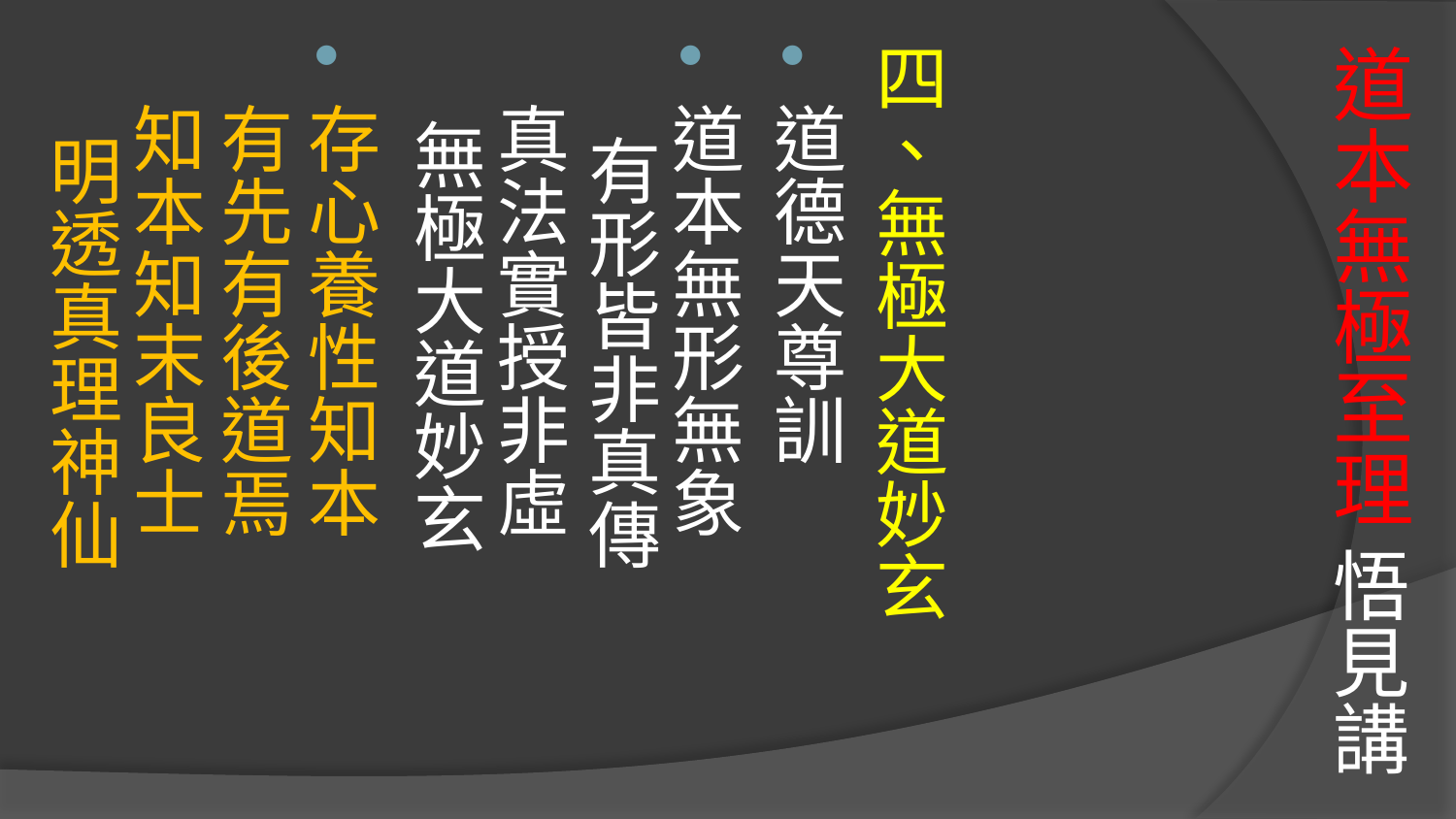

四、無極大道妙玄
道德天尊訓
道本無形無象　             有形皆非真傳
真法實授非虛　            無極大道妙玄
存心養性知本　           有先有後道焉
知本知末良士　             明透真理神仙
# 道本無極至理 悟見講